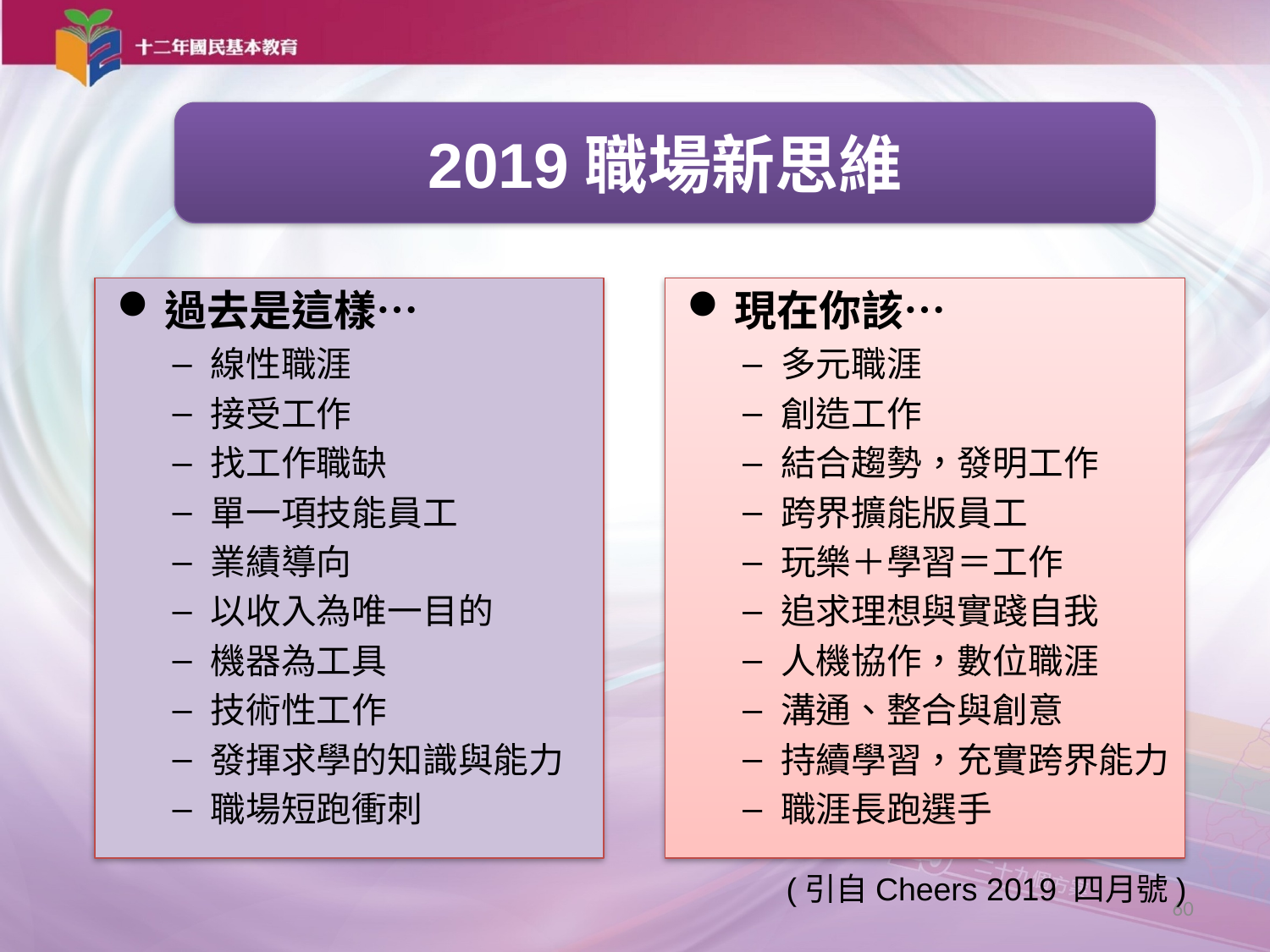

2019職場新思維
過去是這樣…
線性職涯
接受工作
找工作職缺
單一項技能員工
業績導向
以收入為唯一目的
機器為工具
技術性工作
發揮求學的知識與能力
職場短跑衝刺
現在你該…
多元職涯
創造工作
結合趨勢，發明工作
跨界擴能版員工
玩樂＋學習＝工作
追求理想與實踐自我
人機協作，數位職涯
溝通、整合與創意
持續學習，充實跨界能力
職涯長跑選手

(引自Cheers 2019 四月號)
60